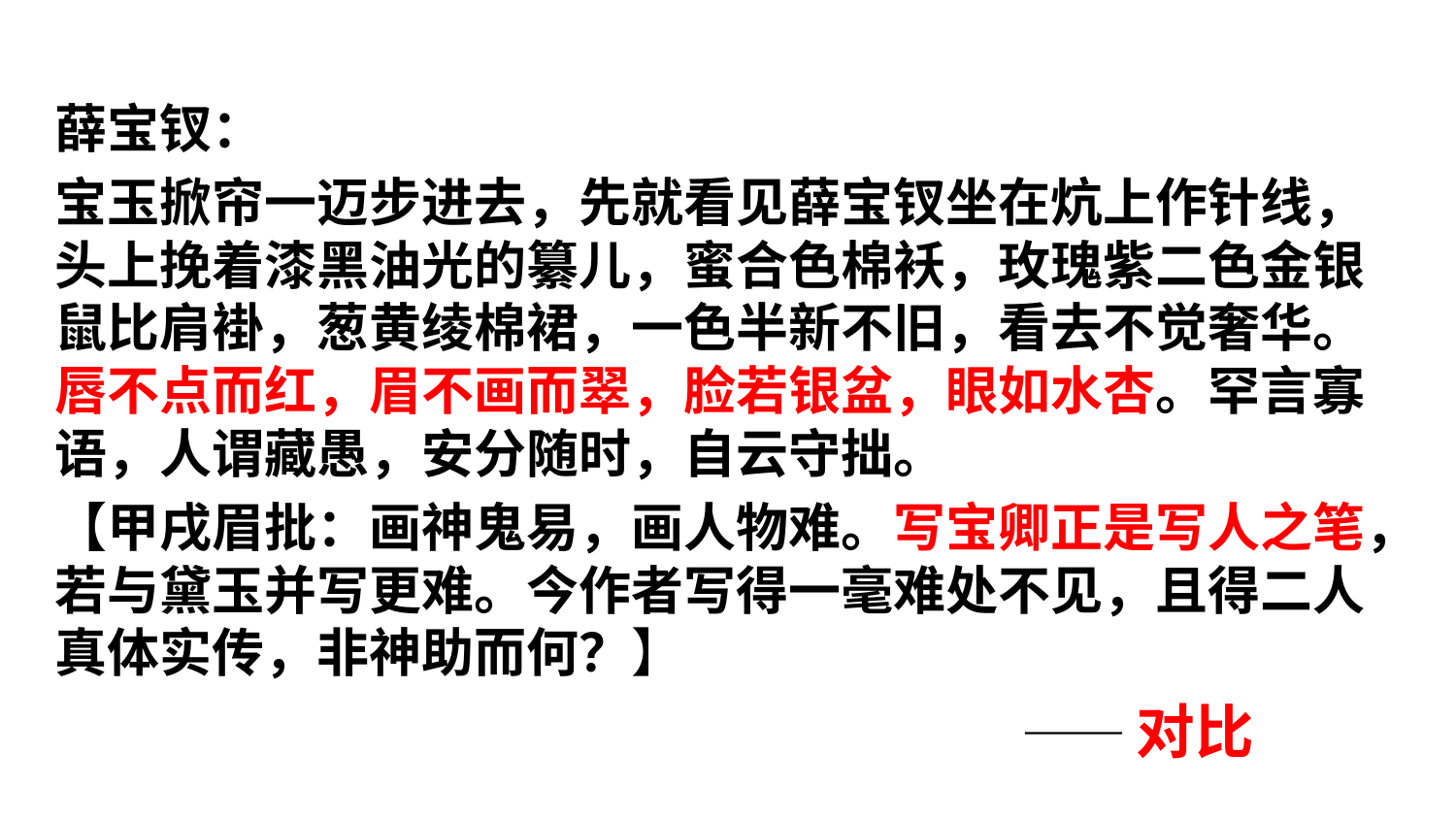

薛宝钗：
宝玉掀帘一迈步进去，先就看见薛宝钗坐在炕上作针线，头上挽着漆黑油光的纂儿，蜜合色棉袄，玫瑰紫二色金银鼠比肩褂，葱黄绫棉裙，一色半新不旧，看去不觉奢华。唇不点而红，眉不画而翠，脸若银盆，眼如水杏。罕言寡语，人谓藏愚，安分随时，自云守拙。
【甲戌眉批：画神鬼易，画人物难。写宝卿正是写人之笔，若与黛玉并写更难。今作者写得一毫难处不见，且得二人真体实传，非神助而何？】
                                                                                   ——对比